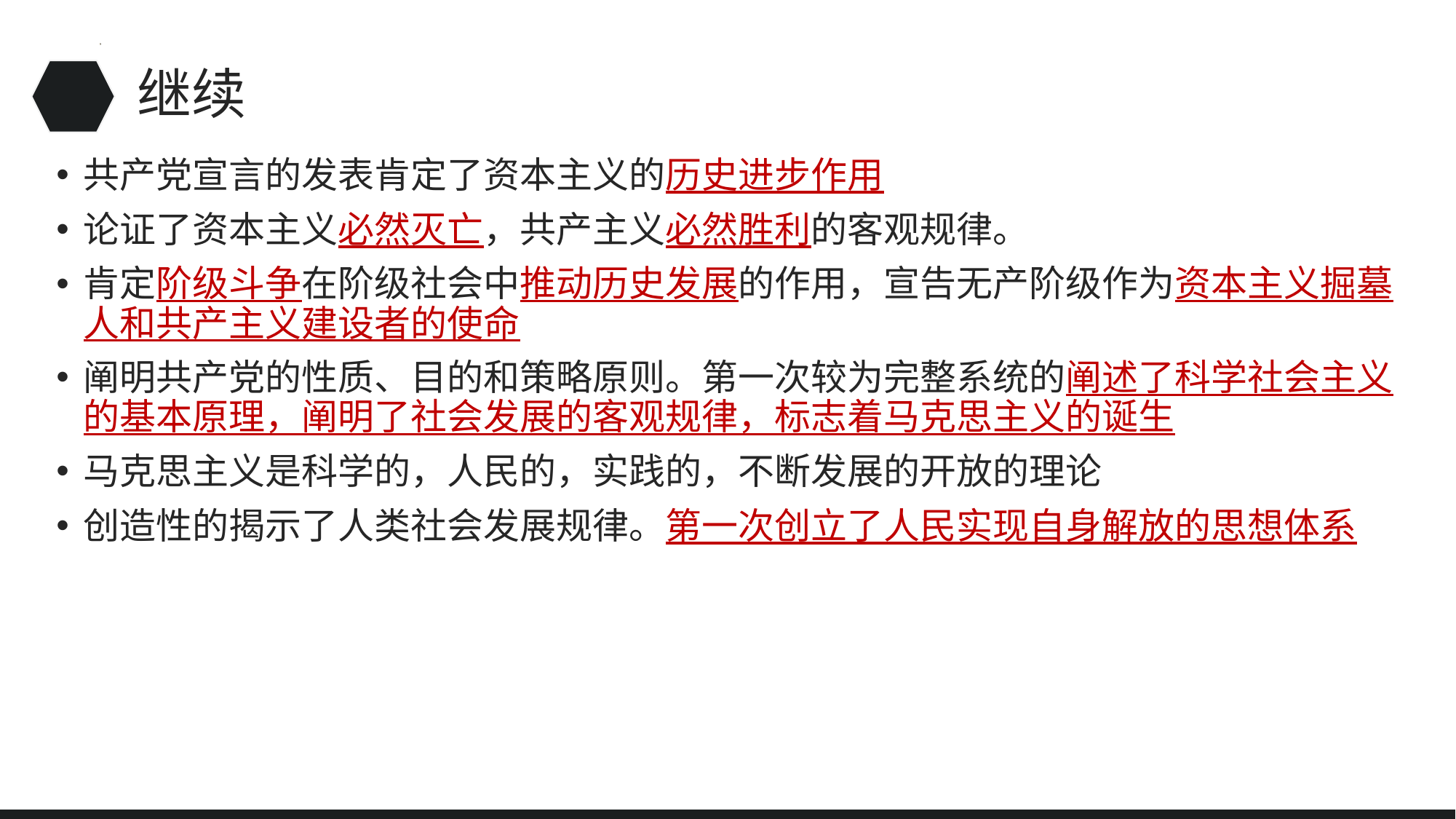

# 继续
共产党宣言的发表肯定了资本主义的历史进步作用
论证了资本主义必然灭亡，共产主义必然胜利的客观规律。
肯定阶级斗争在阶级社会中推动历史发展的作用，宣告无产阶级作为资本主义掘墓人和共产主义建设者的使命
阐明共产党的性质、目的和策略原则。第一次较为完整系统的阐述了科学社会主义的基本原理，阐明了社会发展的客观规律，标志着马克思主义的诞生
马克思主义是科学的，人民的，实践的，不断发展的开放的理论
创造性的揭示了人类社会发展规律。第一次创立了人民实现自身解放的思想体系